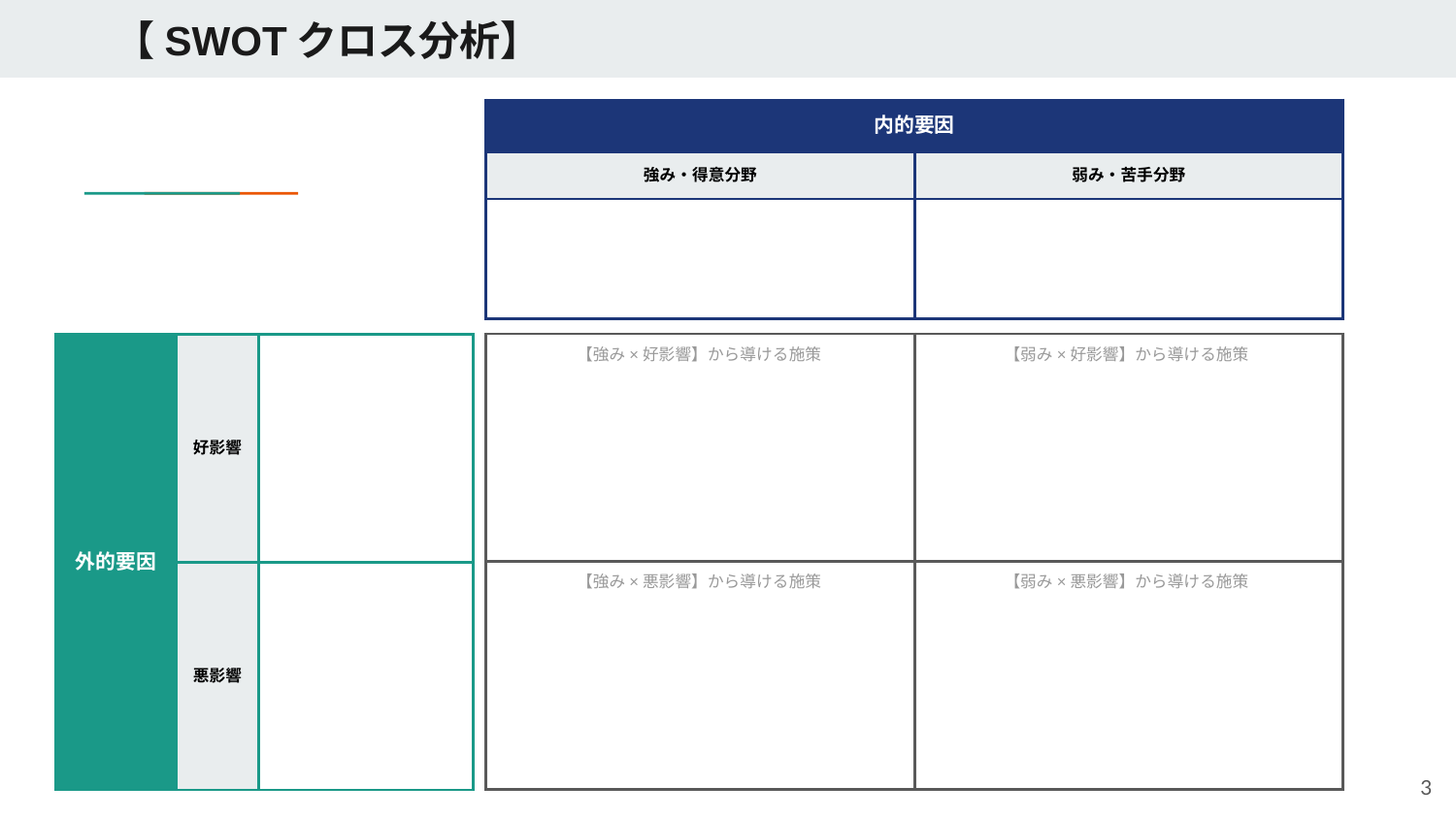

# 【SWOTクロス分析】
| 内的要因 |  |
| --- | --- |
| 強み・得意分野 | 弱み・苦手分野 |
|  |  |
|  |  |
| --- | --- |
|  |  |
| 外的要因 | 好影響 |  |
| --- | --- | --- |
|  | 悪影響 |  |
【強み×好影響】から導ける施策
【弱み×好影響】から導ける施策
【強み×悪影響】から導ける施策
【弱み×悪影響】から導ける施策
3